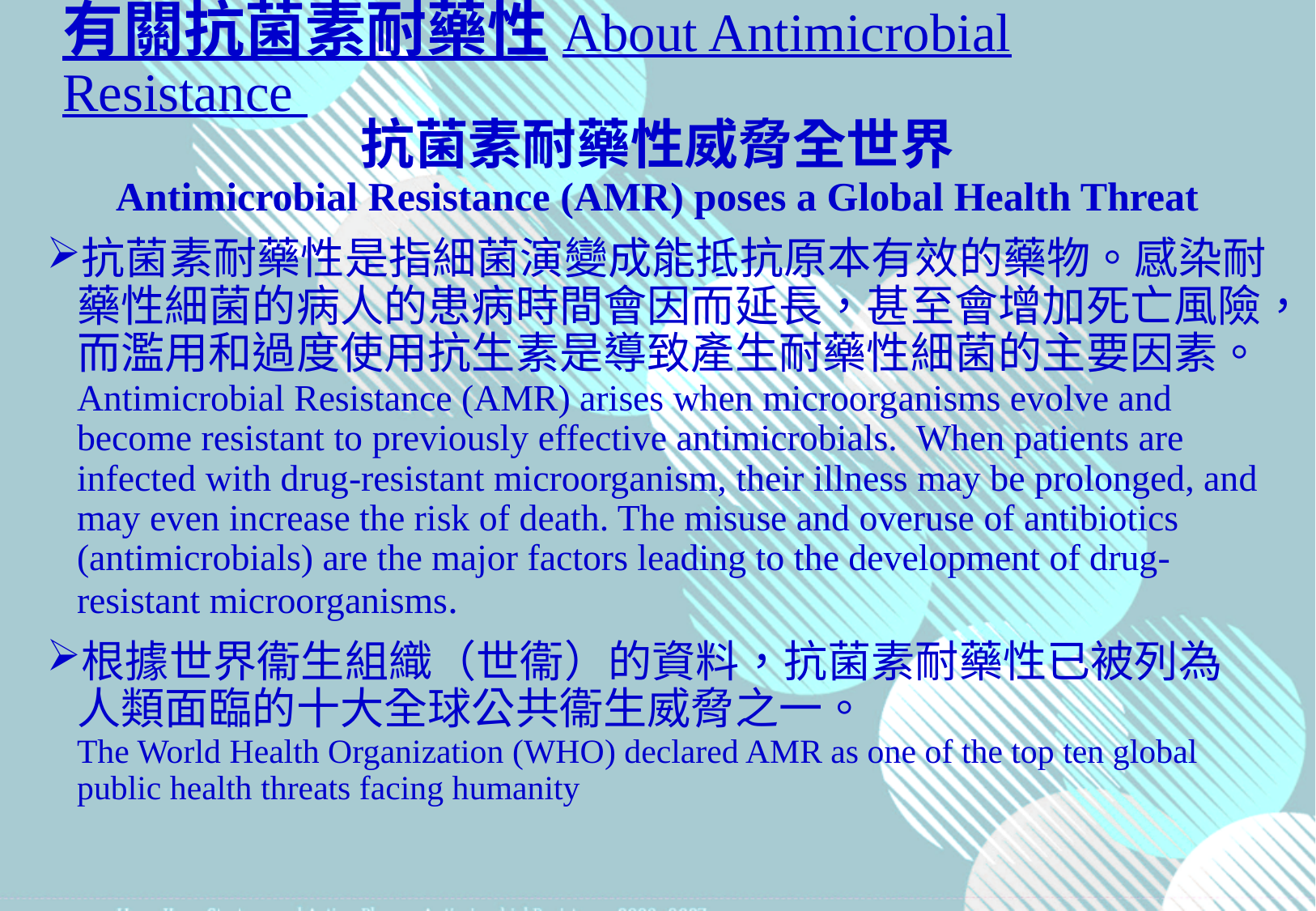

# 有關抗菌素耐藥性About Antimicrobial Resistance
抗菌素耐藥性威脅全世界
Antimicrobial Resistance (AMR) poses a Global Health Threat
抗菌素耐藥性是指細菌演變成能抵抗原本有效的藥物。感染耐藥性細菌的病人的患病時間會因而延長，甚至會增加死亡風險，而濫用和過度使用抗生素是導致產生耐藥性細菌的主要因素。
Antimicrobial Resistance (AMR) arises when microorganisms evolve and become resistant to previously effective antimicrobials.  When patients are infected with drug-resistant microorganism, their illness may be prolonged, and may even increase the risk of death. The misuse and overuse of antibiotics (antimicrobials) are the major factors leading to the development of drug-resistant microorganisms.
根據世界衞生組織（世衞）的資料，抗菌素耐藥性已被列為
人類面臨的十大全球公共衞生威脅之一。
The World Health Organization (WHO) declared AMR as one of the top ten global public health threats facing humanity